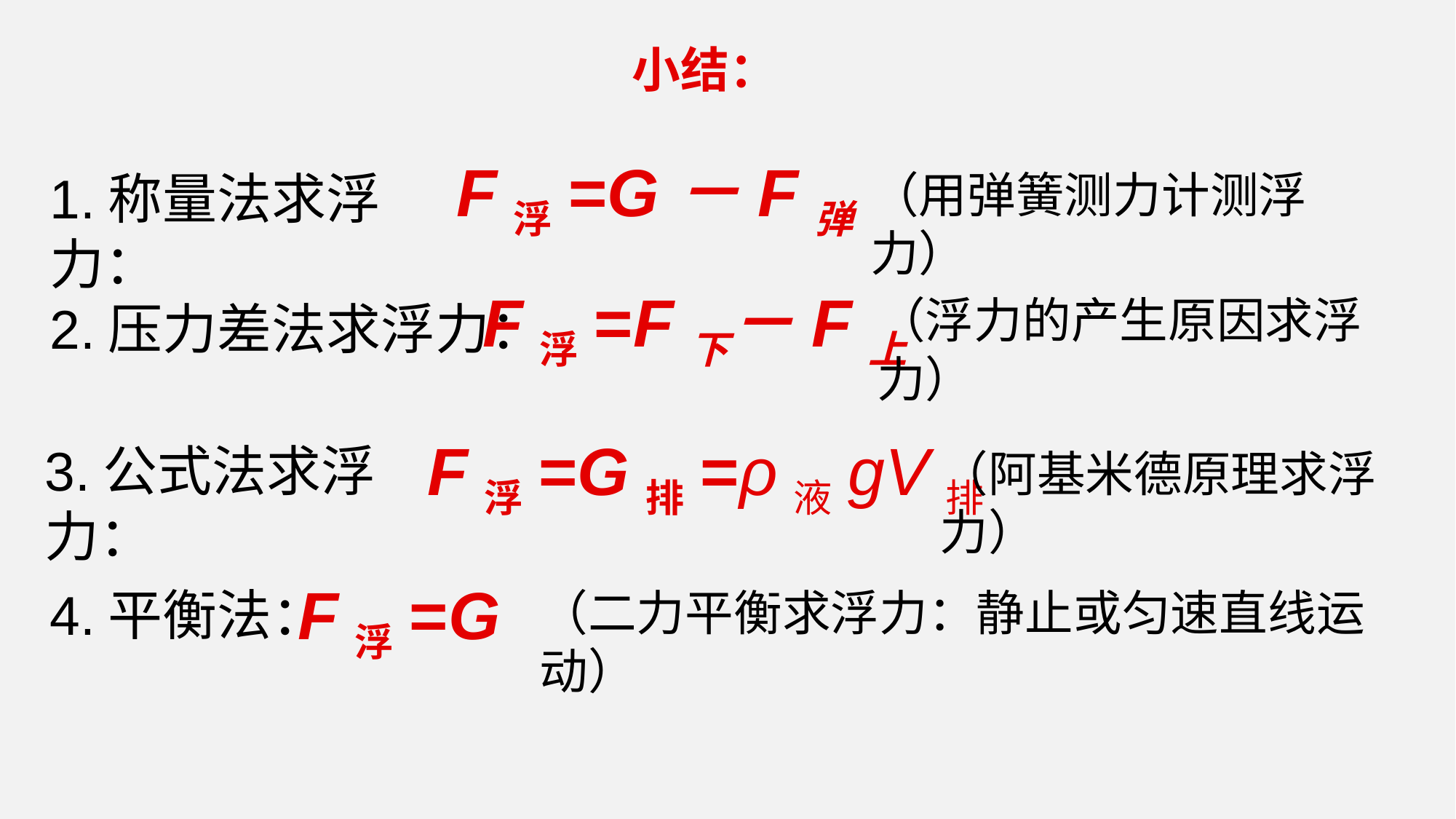

小结：
F浮=G－F弹
1.称量法求浮力：
（用弹簧测力计测浮力）
F浮=F下－F上
（浮力的产生原因求浮力）
2.压力差法求浮力：
F浮=G排=ρ液gV排
3.公式法求浮力：
（阿基米德原理求浮力）
F浮=G
4.平衡法：
（二力平衡求浮力：静止或匀速直线运动）